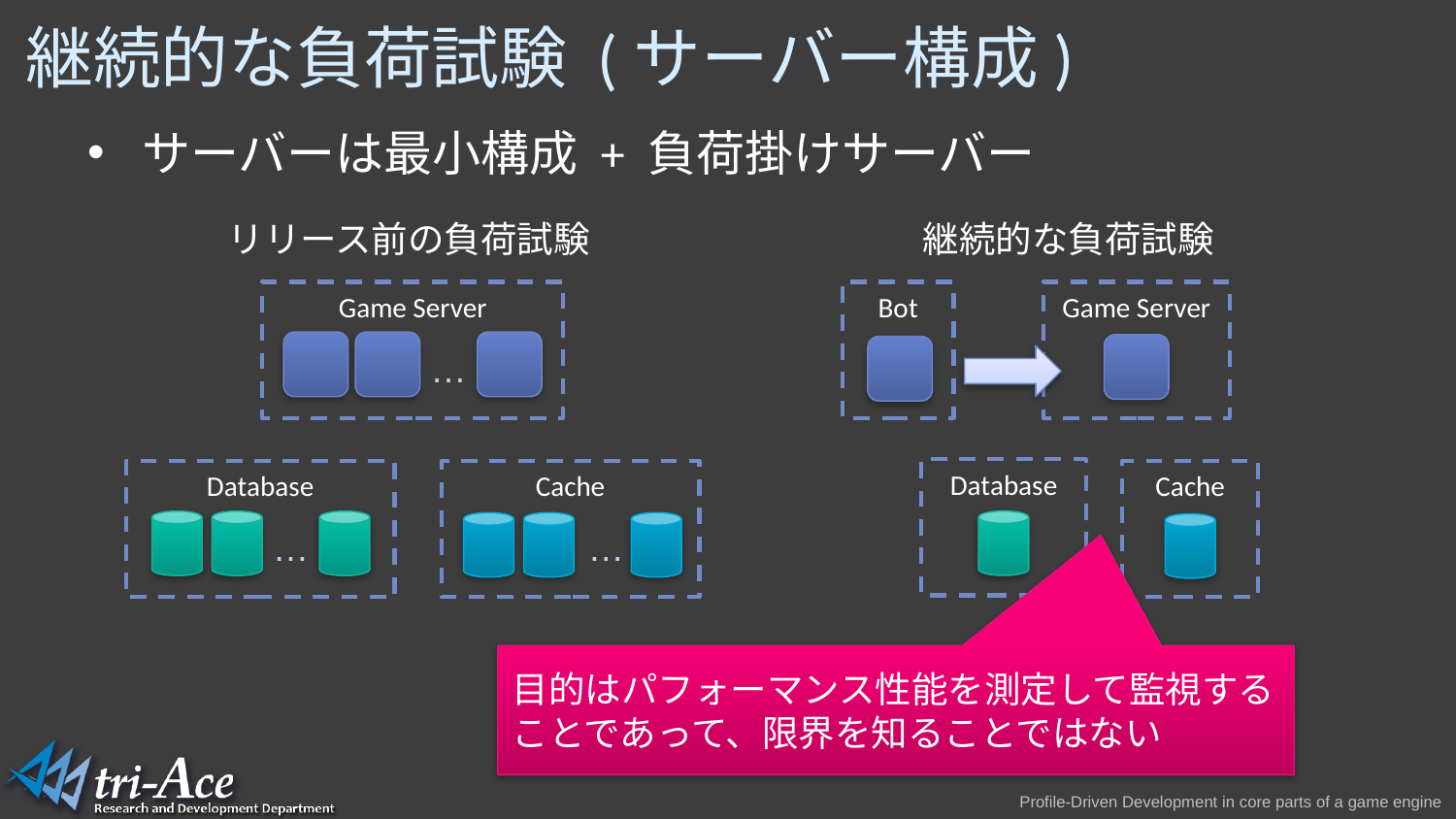

# 継続的な負荷試験 (サーバー構成)
サーバーは最小構成 + 負荷掛けサーバー
リリース前の負荷試験
Game Server

…
Database
Cache

…
…
継続的な負荷試験
Bot
Game Server

Database
Cache

目的はパフォーマンス性能を測定して監視することであって、限界を知ることではない